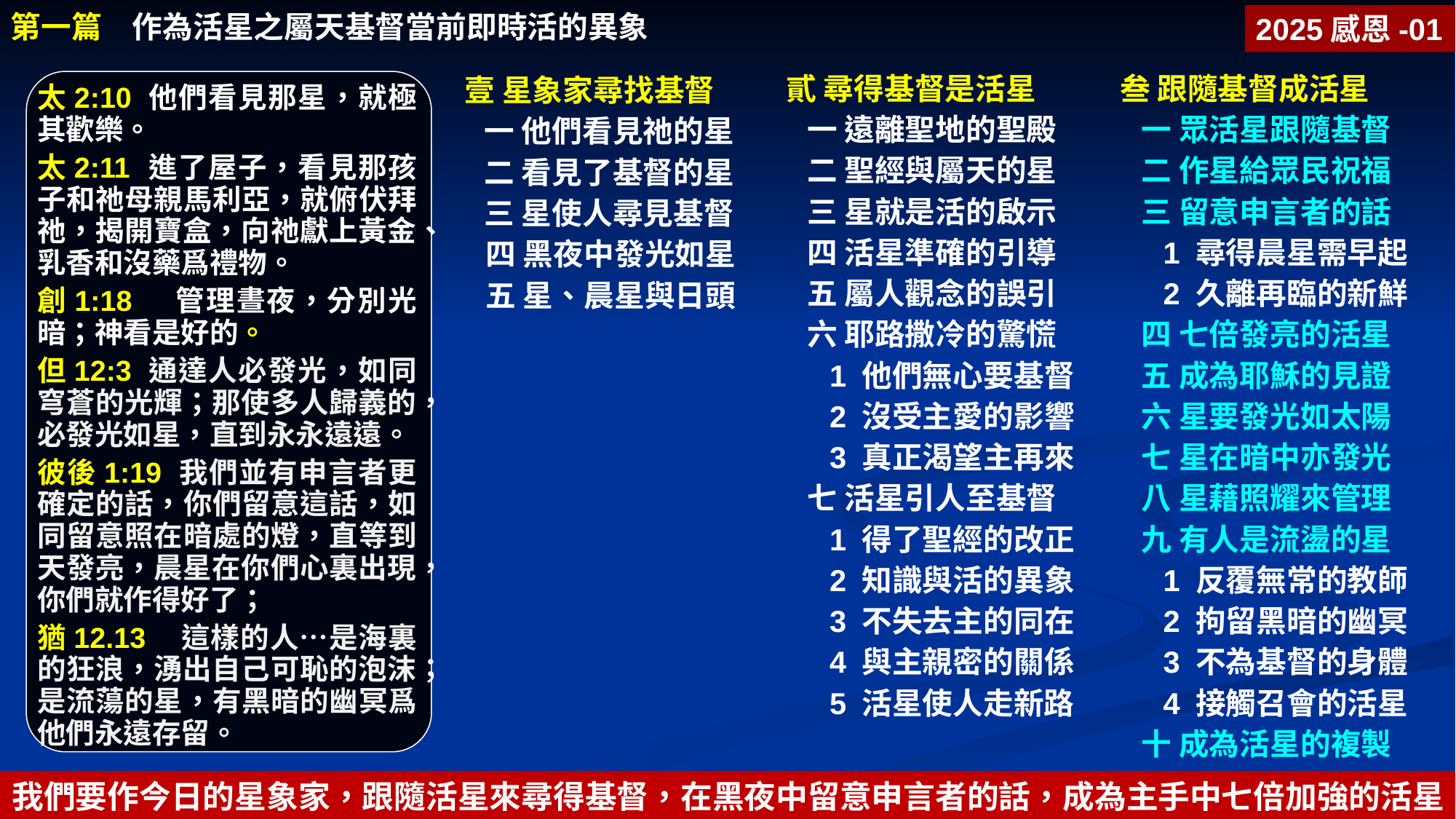

第一篇　作為活星之屬天基督當前即時活的異象
2025感恩-01
貳 尋得基督是活星
一 遠離聖地的聖殿
二 聖經與屬天的星
三 星就是活的啟示
四 活星準確的引導
五 屬人觀念的誤引
六 耶路撒冷的驚慌
1 他們無心要基督
2 沒受主愛的影響
3 真正渴望主再來
七 活星引人至基督
1 得了聖經的改正
2 知識與活的異象
3 不失去主的同在
4 與主親密的關係
5 活星使人走新路

叁 跟隨基督成活星
一 眾活星跟隨基督
二 作星給眾民祝福
三 留意申言者的話
1 尋得晨星需早起
2 久離再臨的新鮮
四 七倍發亮的活星
五 成為耶穌的見證
六 星要發光如太陽
七 星在暗中亦發光
八 星藉照耀來管理
九 有人是流盪的星
1 反覆無常的教師
2 拘留黑暗的幽冥
3 不為基督的身體
4 接觸召會的活星
十 成為活星的複製
壹 星象家尋找基督
一 他們看見祂的星
二 看見了基督的星
三 星使人尋見基督
四 黑夜中發光如星
五 星、晨星與日頭

太2:10	他們看見那星，就極其歡樂。
太2:11	進了屋子，看見那孩子和祂母親馬利亞，就俯伏拜祂，揭開寶盒，向祂獻上黃金、乳香和沒藥爲禮物。
創1:18	  管理晝夜，分別光暗；神看是好的。
但12:3	通達人必發光，如同穹蒼的光輝；那使多人歸義的，必發光如星，直到永永遠遠。
彼後1:19 我們並有申言者更確定的話，你們留意這話，如同留意照在暗處的燈，直等到天發亮，晨星在你們心裏出現，你們就作得好了；
猶12.13	   這樣的人…是海裏的狂浪，湧出自己可恥的泡沫；是流蕩的星，有黑暗的幽冥爲他們永遠存留。
我們要作今日的星象家，跟隨活星來尋得基督，在黑夜中留意申言者的話，成為主手中七倍加強的活星。